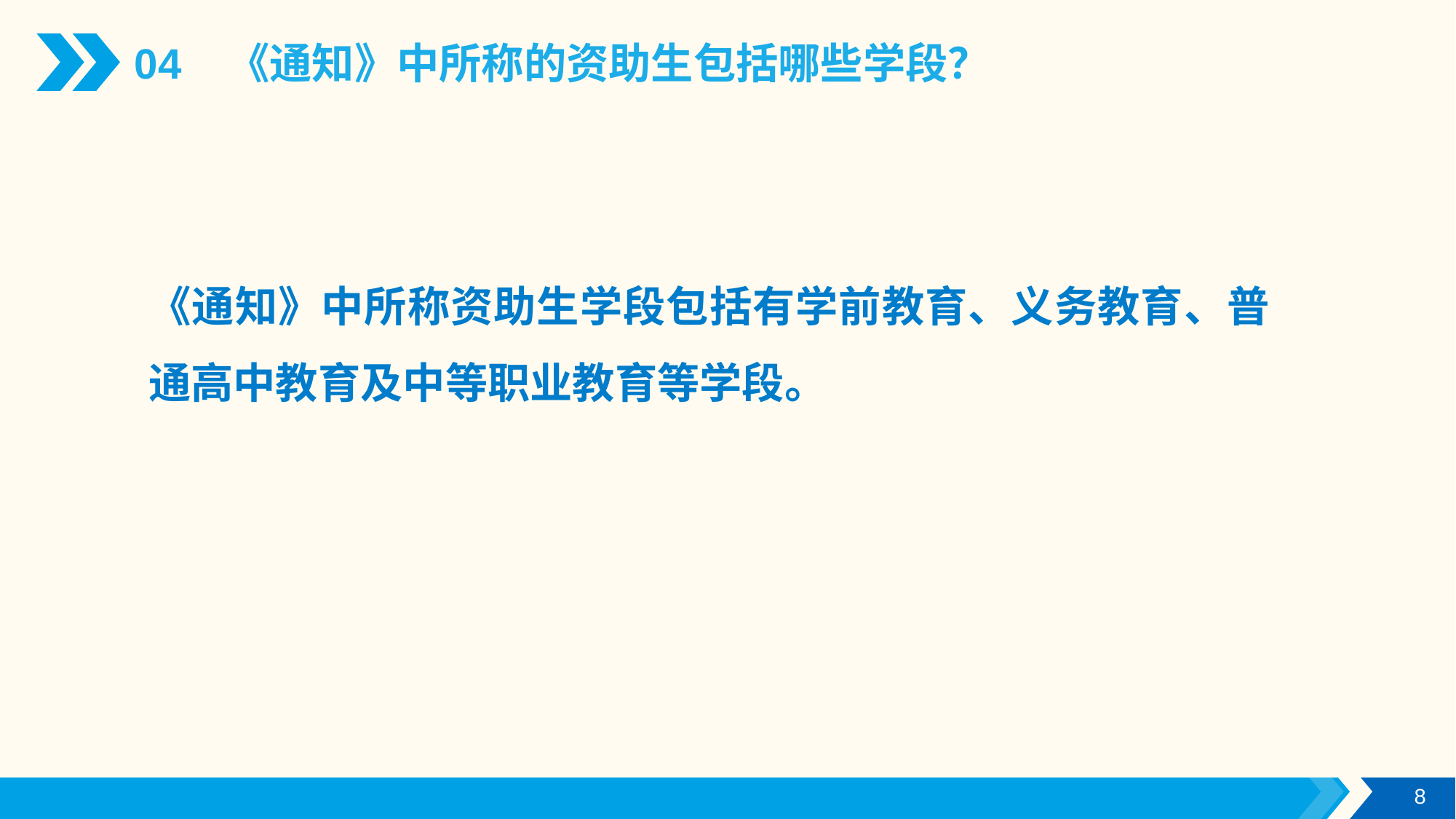

04   《通知》中所称的资助生包括哪些学段？
《通知》中所称资助生学段包括有学前教育、义务教育、普通高中教育及中等职业教育等学段。